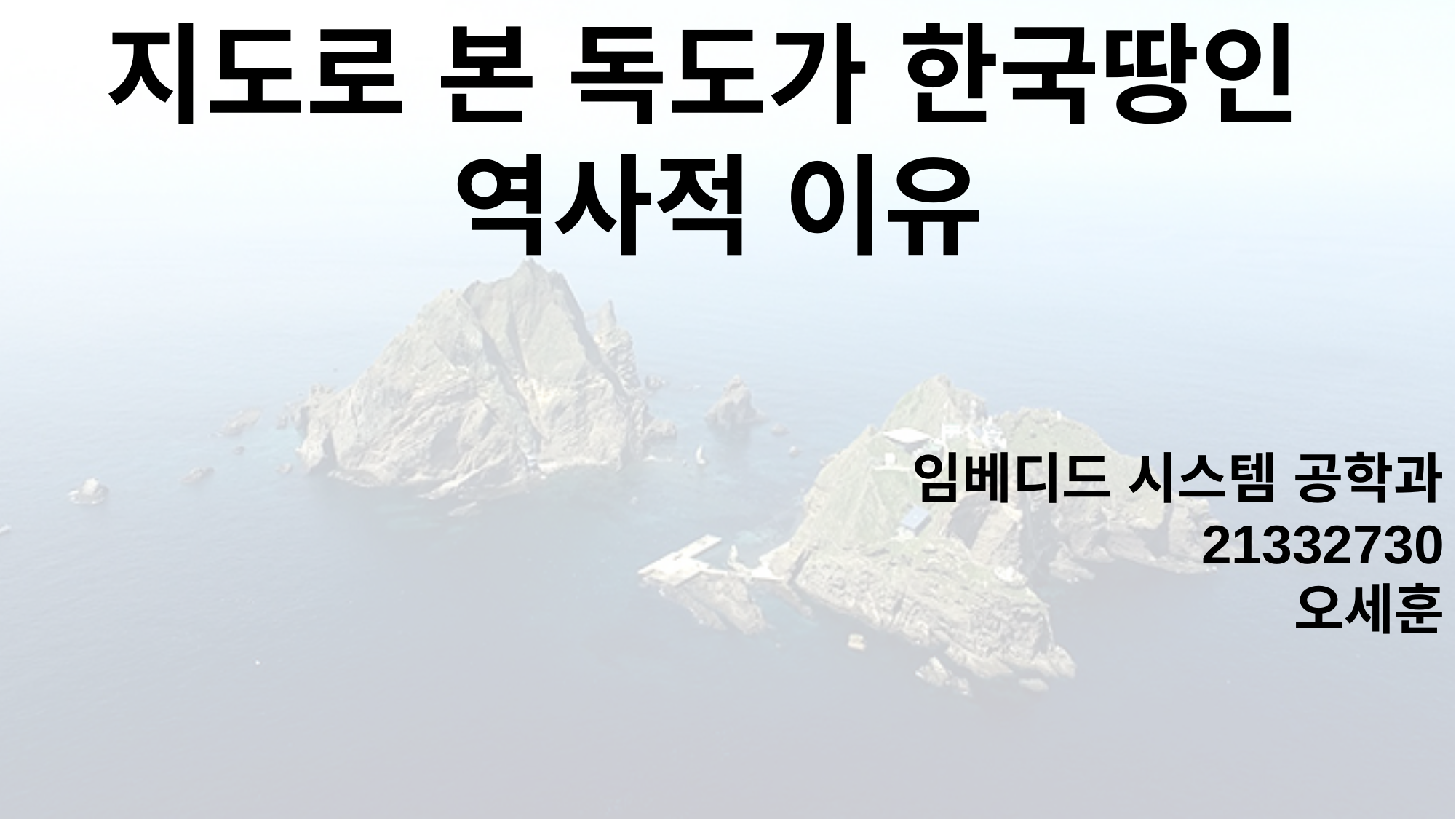

지도로 본 독도가 한국땅인
역사적 이유
임베디드 시스템 공학과
21332730
오세훈